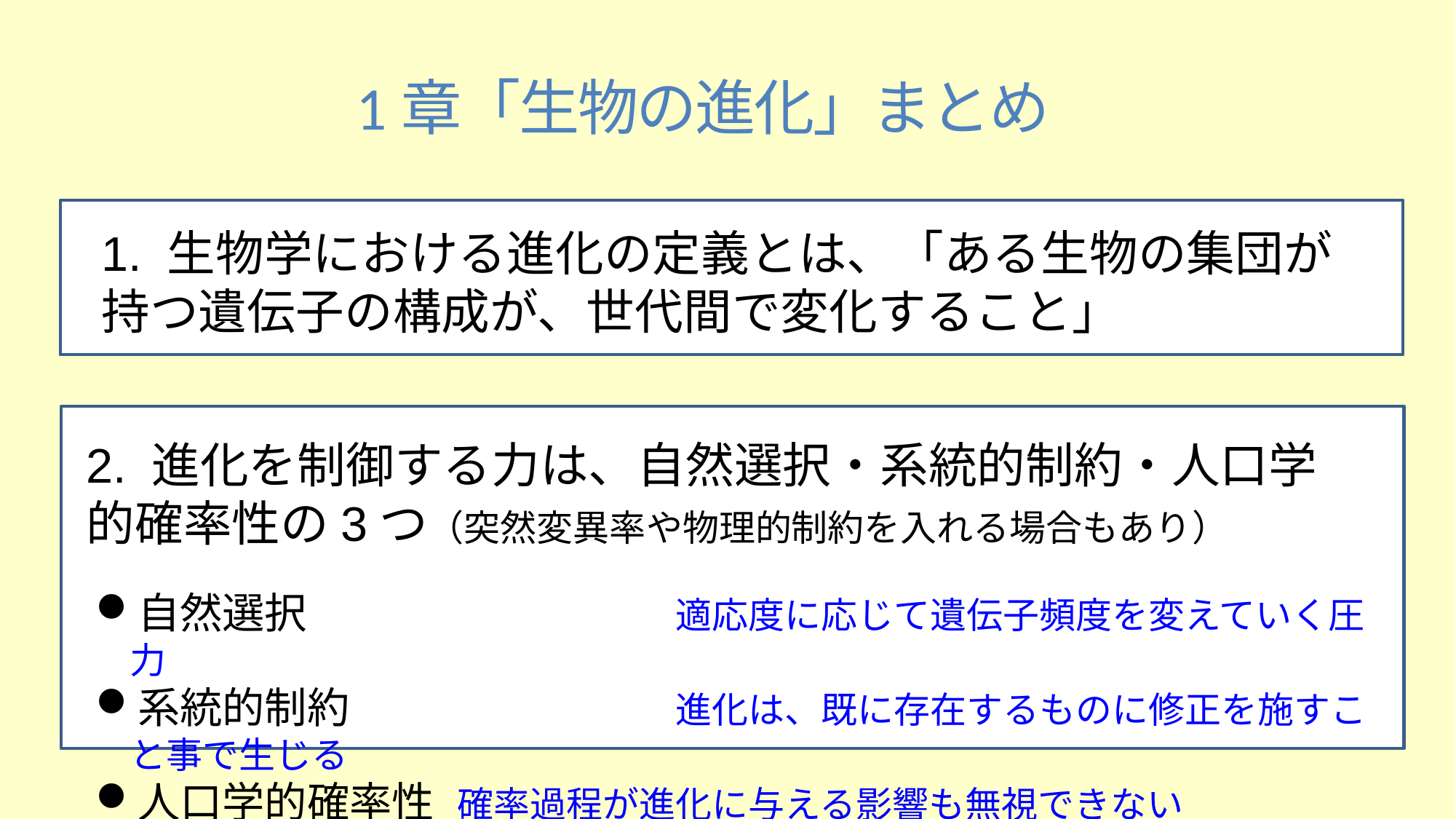

1章「生物の進化」まとめ

1. 生物学における進化の定義とは、「ある生物の集団が持つ遺伝子の構成が、世代間で変化すること」

2. 進化を制御する力は、自然選択・系統的制約・人口学的確率性の3つ（突然変異率や物理的制約を入れる場合もあり）
自然選択	　			適応度に応じて遺伝子頻度を変えていく圧力
系統的制約	　		進化は、既に存在するものに修正を施すこと事で生じる
人口学的確率性	確率過程が進化に与える影響も無視できない